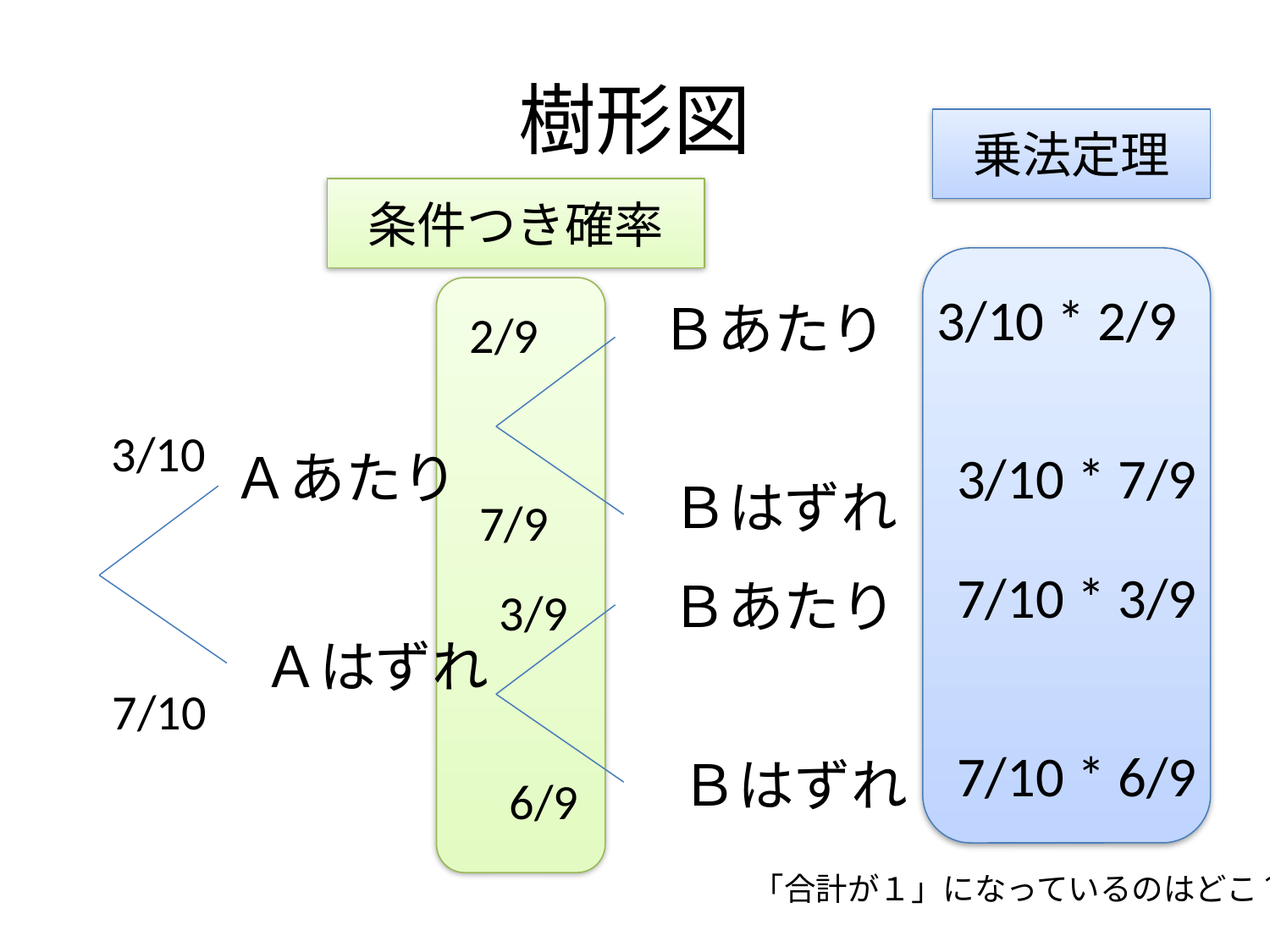

# 樹形図
乗法定理
条件つき確率

3/10 * 2/9
Ｂあたり
2/9
3/10
Ａあたり
Ｂはずれ
7/9
Ｂあたり
3/9
Ａはずれ
7/10
Ｂはずれ
6/9
3/10 * 7/9
7/10 * 3/9
7/10 * 6/9
「合計が１」になっているのはどこ？